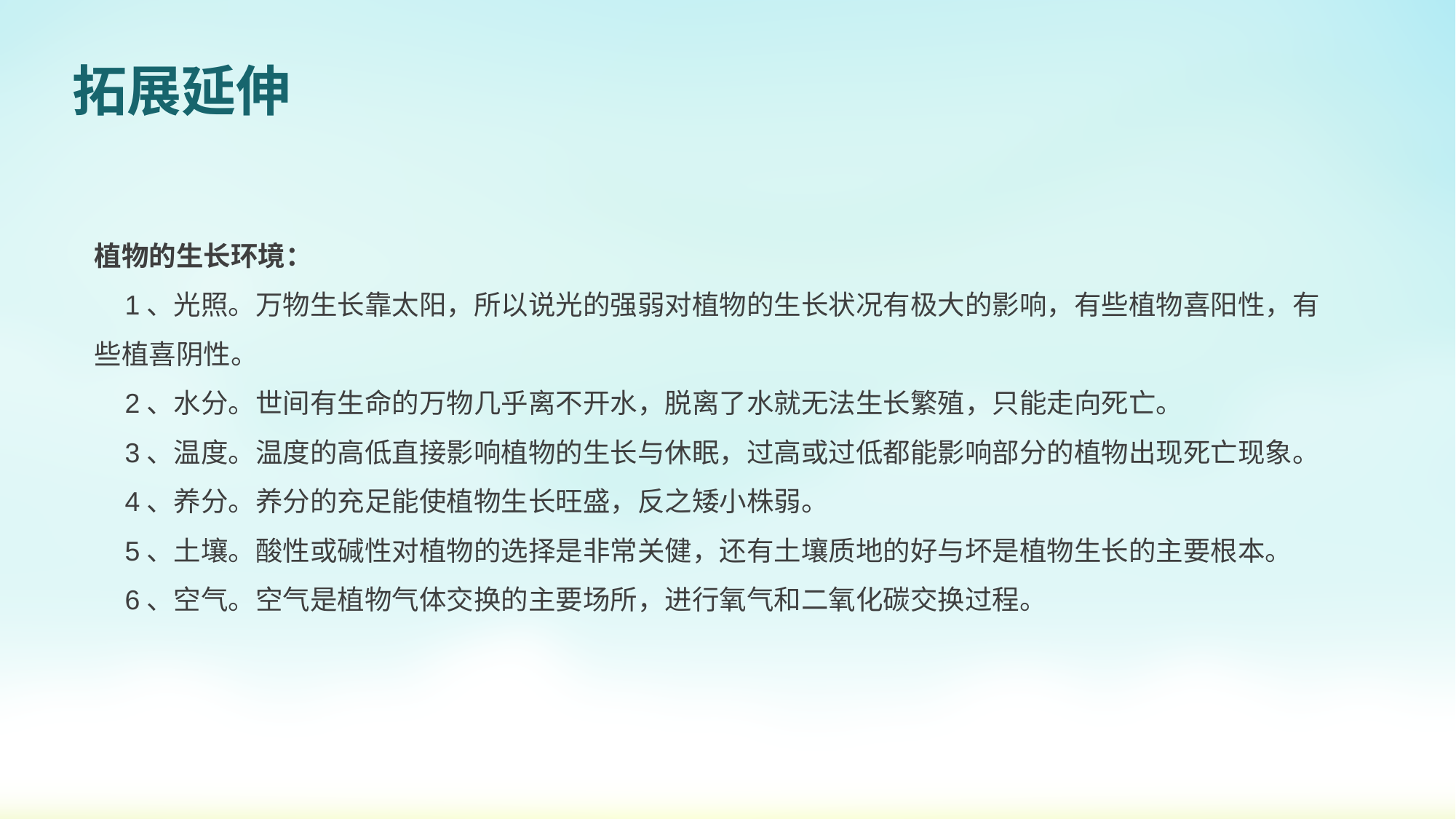

拓展延伸
植物的生长环境：
    1、光照。万物生长靠太阳，所以说光的强弱对植物的生长状况有极大的影响，有些植物喜阳性，有些植喜阴性。
    2、水分。世间有生命的万物几乎离不开水，脱离了水就无法生长繁殖，只能走向死亡。
    3、温度。温度的高低直接影响植物的生长与休眠，过高或过低都能影响部分的植物出现死亡现象。
    4、养分。养分的充足能使植物生长旺盛，反之矮小株弱。
    5、土壤。酸性或碱性对植物的选择是非常关健，还有土壤质地的好与坏是植物生长的主要根本。
    6、空气。空气是植物气体交换的主要场所，进行氧气和二氧化碳交换过程。